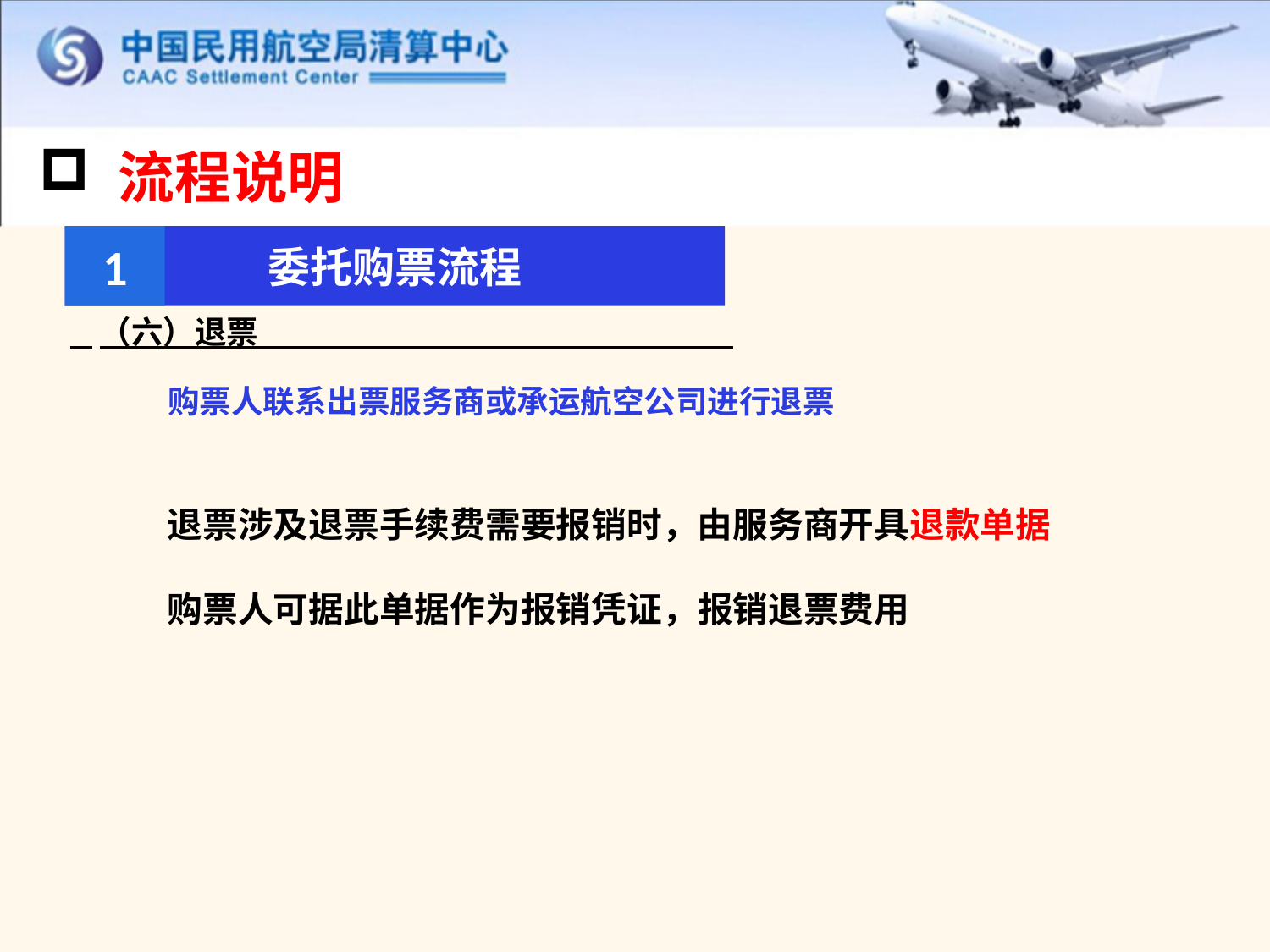

流程说明
委托购票流程
1
   （六）退票
 购票人联系出票服务商或承运航空公司进行退票
退票涉及退票手续费需要报销时，由服务商开具退款单据

购票人可据此单据作为报销凭证，报销退票费用